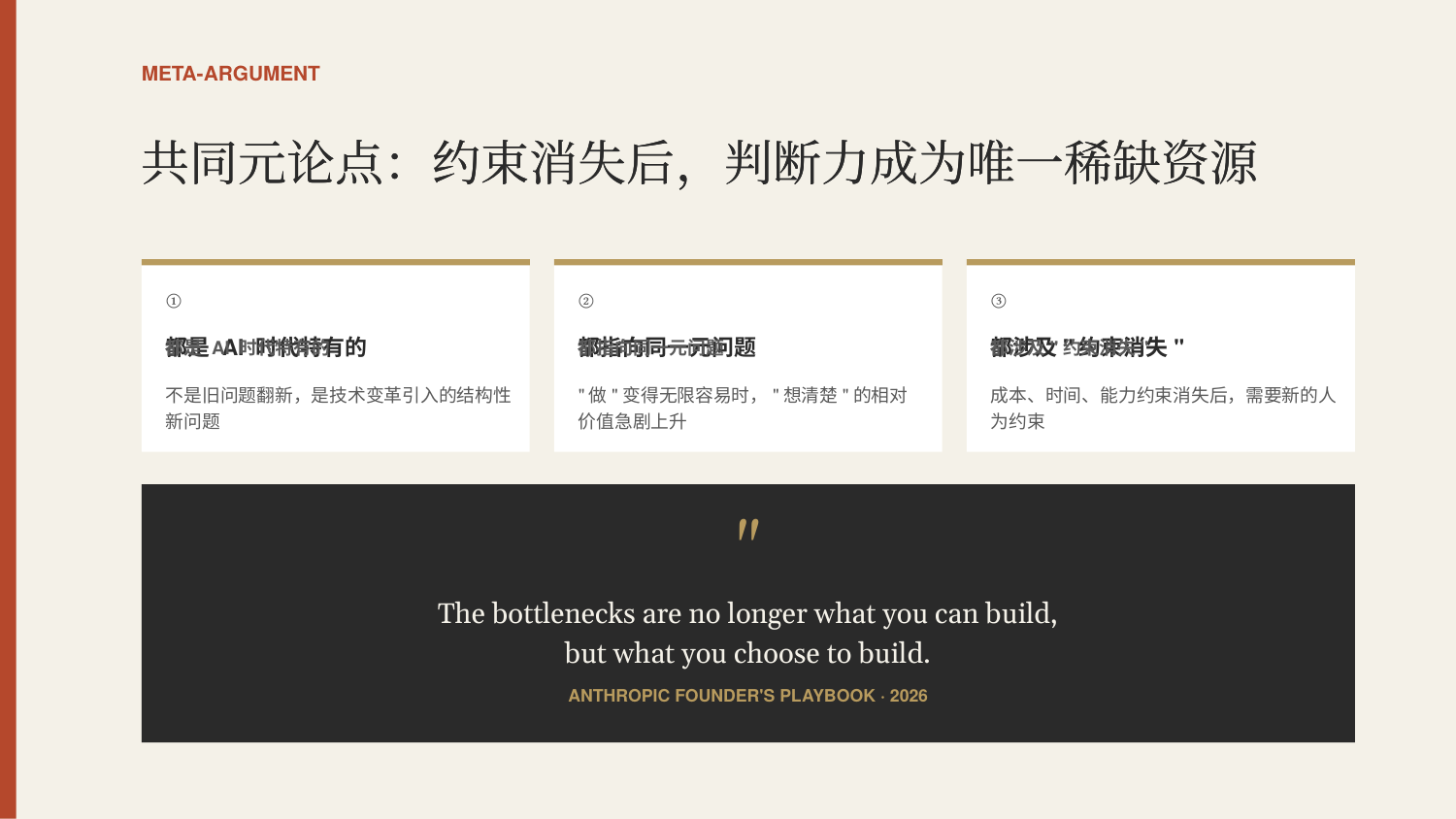

META-ARGUMENT
共同元论点：约束消失后，判断力成为唯一稀缺资源
共同元论点：约束消失后，判断力成为唯一稀缺资源

①
②
③
都是 AI 时代特有的
都是 AI 时代特有的
都指向同一元问题
都指向同一元问题
都涉及"约束消失"
都涉及"约束消失"
不是旧问题翻新，是技术变革引入的结构性新问题
"做"变得无限容易时，"想清楚"的相对价值急剧上升
成本、时间、能力约束消失后，需要新的人为约束

"
The bottlenecks are no longer what you can build,
but what you choose to build.
ANTHROPIC FOUNDER'S PLAYBOOK · 2026